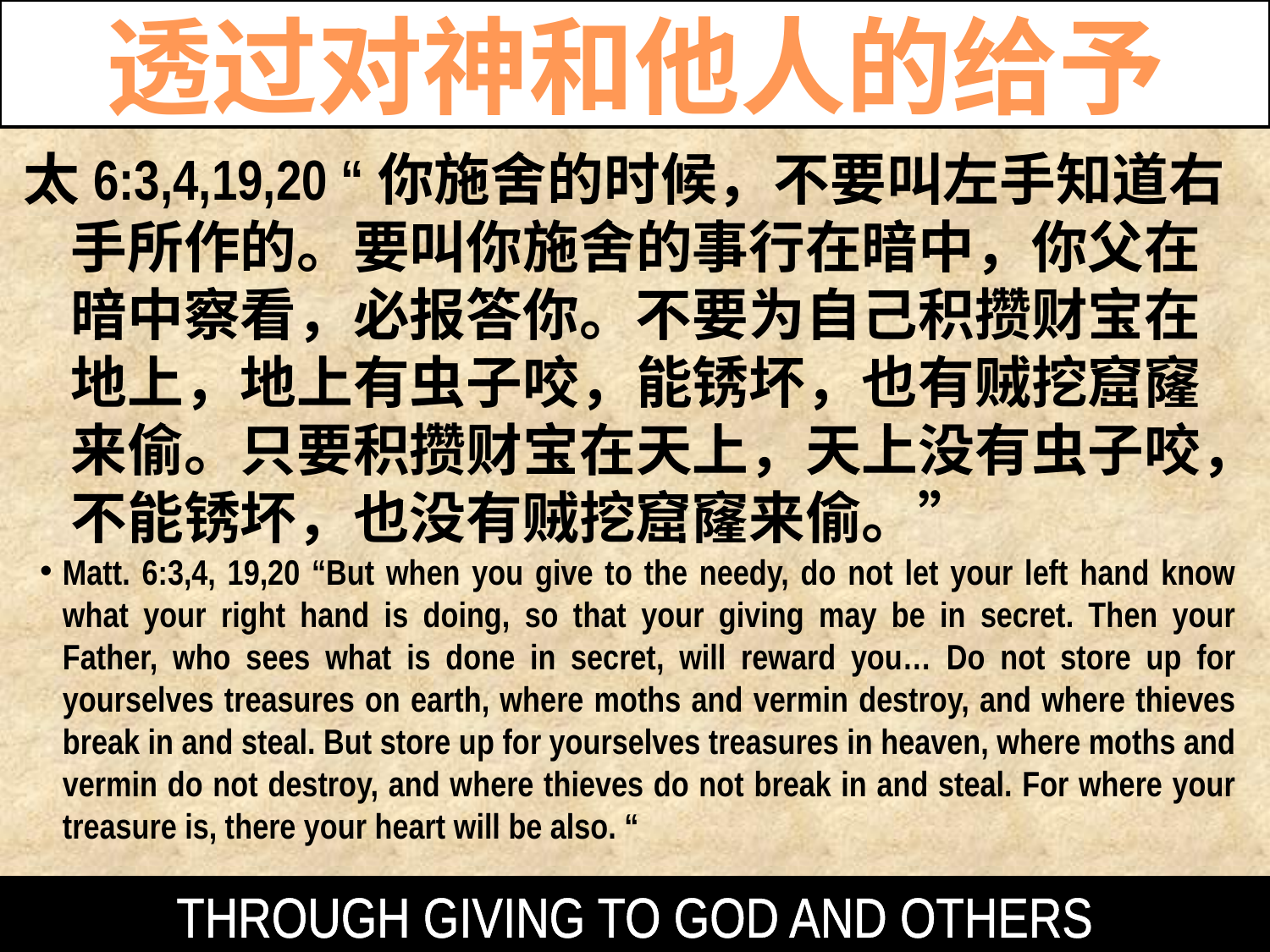

透过对神和他人的给予
太6:3,4,19,20 “你施舍的时候，不要叫左手知道右手所作的。要叫你施舍的事行在暗中，你父在暗中察看，必报答你。不要为自己积攒财宝在地上，地上有虫子咬，能锈坏，也有贼挖窟窿来偷。只要积攒财宝在天上，天上没有虫子咬，不能锈坏，也没有贼挖窟窿来偷。”
Matt. 6:3,4, 19,20 “But when you give to the needy, do not let your left hand know what your right hand is doing, so that your giving may be in secret. Then your Father, who sees what is done in secret, will reward you… Do not store up for yourselves treasures on earth, where moths and vermin destroy, and where thieves break in and steal. But store up for yourselves treasures in heaven, where moths and vermin do not destroy, and where thieves do not break in and steal. For where your treasure is, there your heart will be also. “

THROUGH GIVING TO GOD AND OTHERS